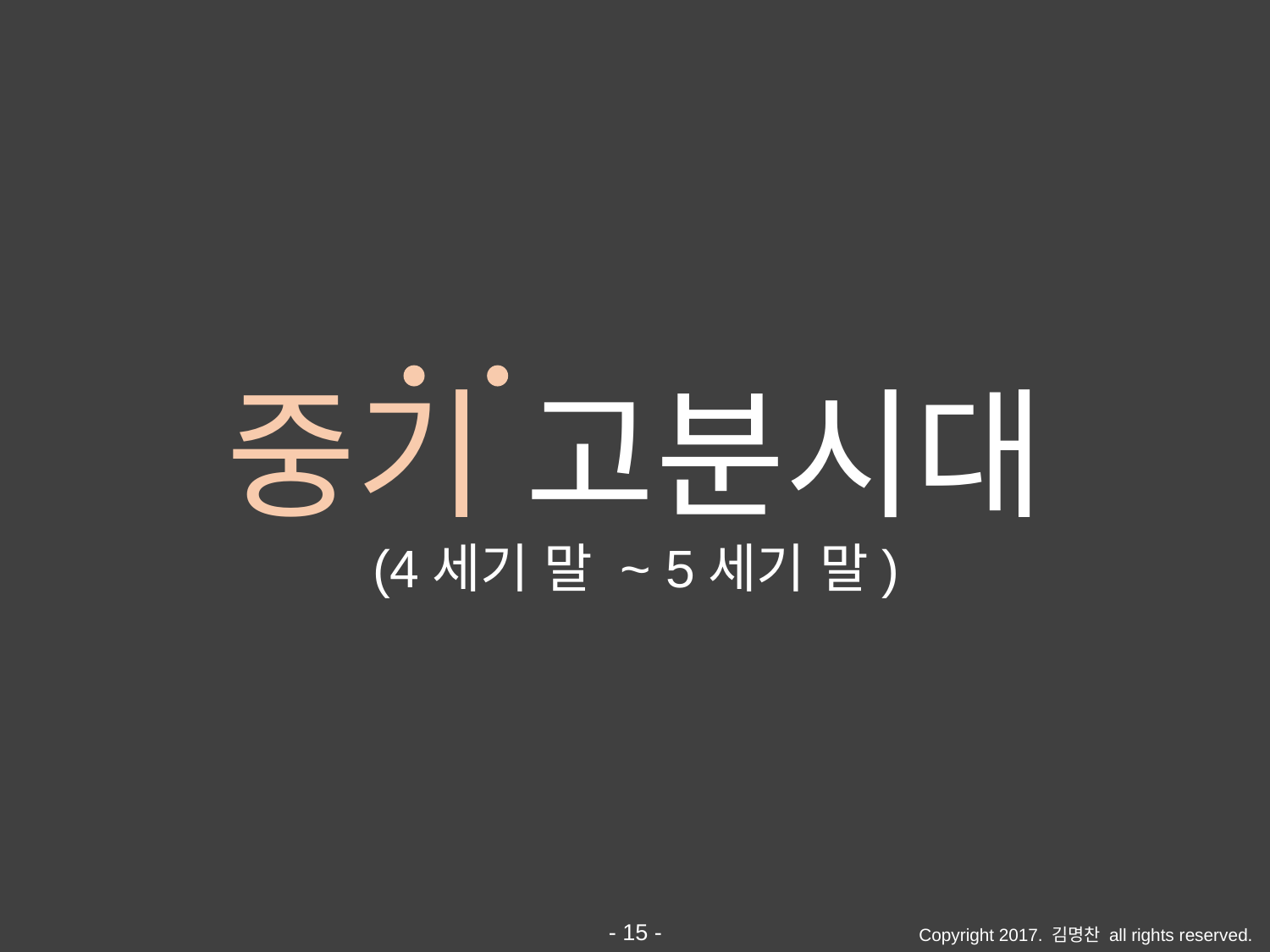

중기 고분시대
(4세기 말 ~ 5세기 말)

- 15 -
Copyright 2017. 김명찬 all rights reserved.